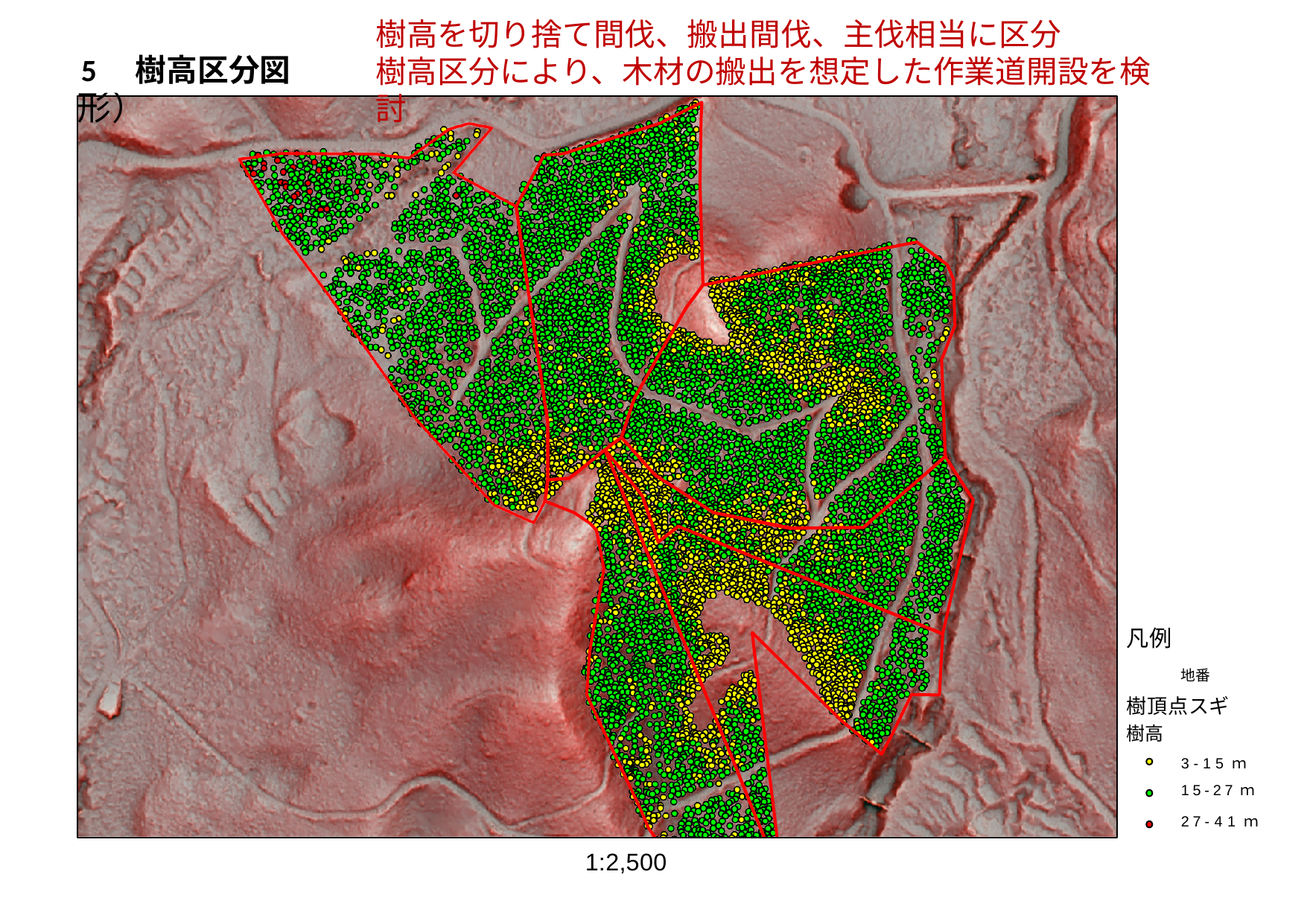

樹高を切り捨て間伐、搬出間伐、主伐相当に区分
樹高区分により、木材の搬出を想定した作業道開設を検討
5　樹高区分図
# 樹高区分図(微地形）
凡例
地番
樹頂点スギ
樹高
3-15ｍ
15-27ｍ
27-41ｍ

1:2,500